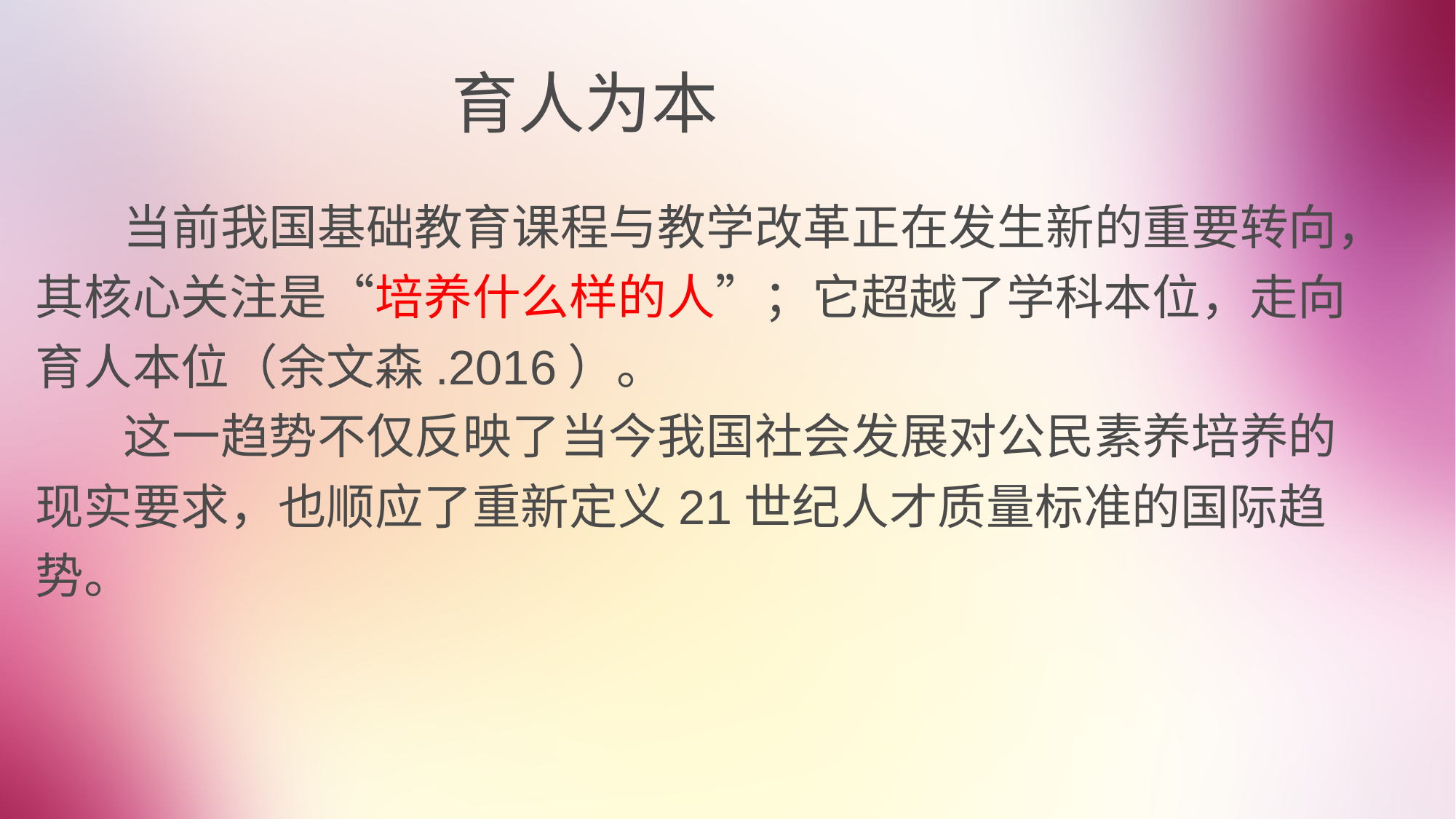

育人为本

         当前我国基础教育课程与教学改革正在发生新的重要转向，其核心关注是“培养什么样的人”；它超越了学科本位，走向育人本位（余文森.2016）。
       这一趋势不仅反映了当今我国社会发展对公民素养培养的现实要求，也顺应了重新定义21世纪人才质量标准的国际趋势。